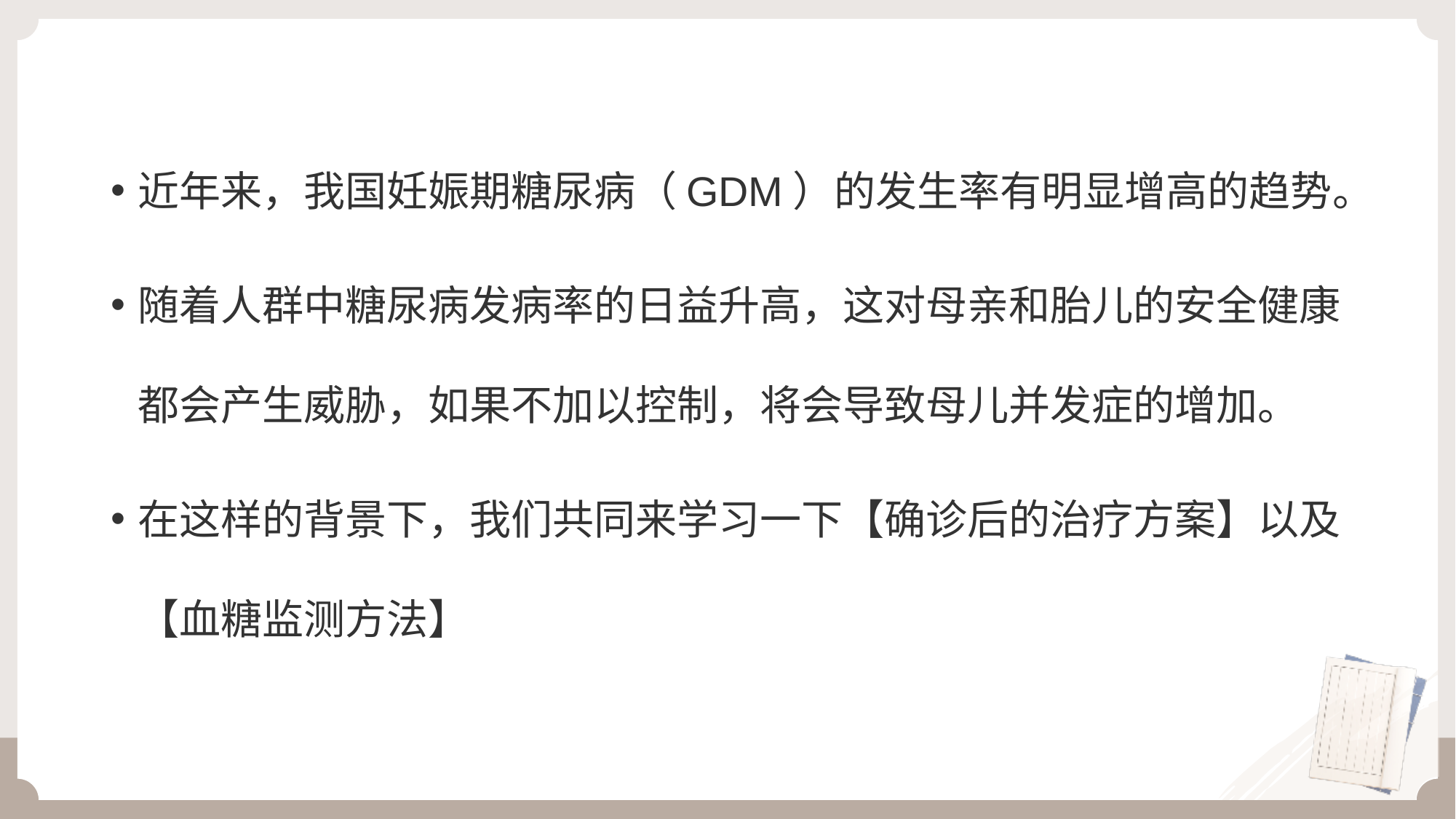

近年来，我国妊娠期糖尿病（GDM）的发生率有明显增高的趋势。
随着人群中糖尿病发病率的日益升高，这对母亲和胎儿的安全健康都会产生威胁，如果不加以控制，将会导致母儿并发症的增加。
在这样的背景下，我们共同来学习一下【确诊后的治疗方案】以及【血糖监测方法】